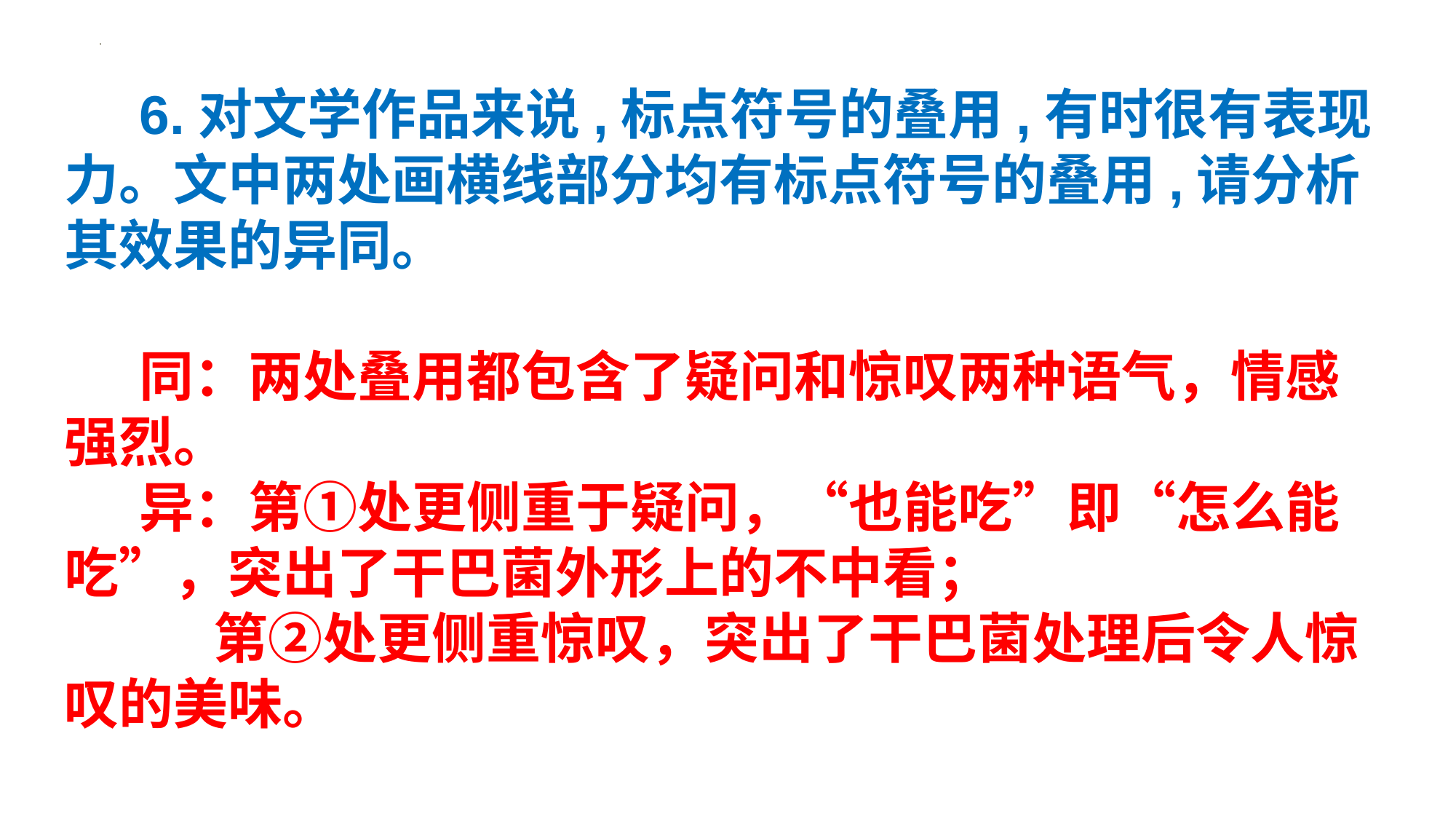

6.对文学作品来说,标点符号的叠用,有时很有表现力。文中两处画横线部分均有标点符号的叠用,请分析其效果的异同。

     同：两处叠用都包含了疑问和惊叹两种语气，情感强烈。
     异：第①处更侧重于疑问，“也能吃”即“怎么能吃”，突出了干巴菌外形上的不中看；
           第②处更侧重惊叹，突出了干巴菌处理后令人惊叹的美味。

点击输入文本信息，简要陈述文本信息，字体大小可调节。点击输入文本信息，简要陈述文本信息，字体大小可调节。
点击输入文本信息，简要陈述文本信息，字体大小可调节。点击输入文本信息，简要陈述文本信息，字体大小可调节。